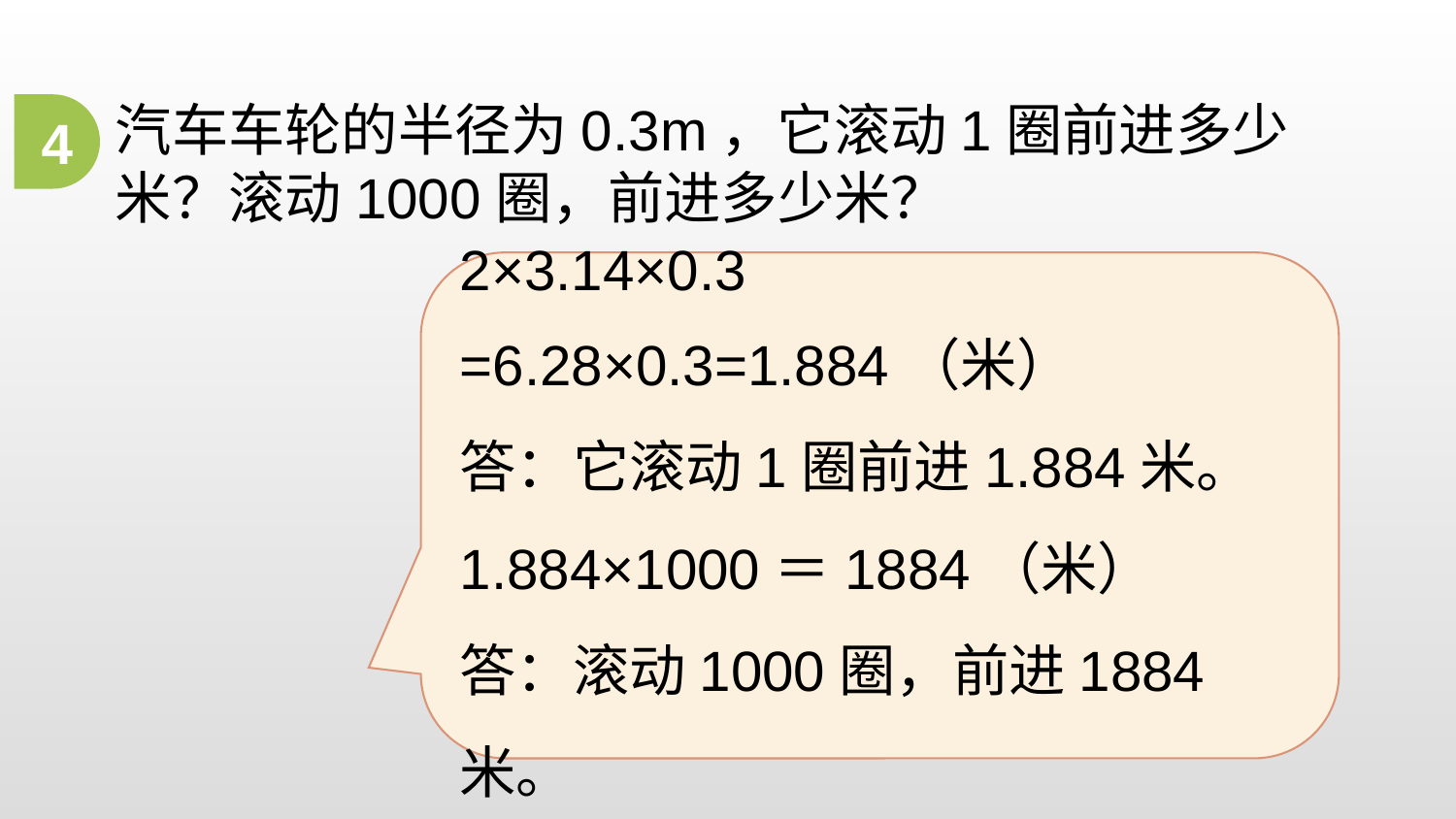

汽车车轮的半径为0.3m，它滚动1圈前进多少米？滚动1000圈，前进多少米？
4
2×3.14×0.3
=6.28×0.3=1.884（米）
答：它滚动1圈前进1.884米。
1.884×1000＝1884（米）
答：滚动1000圈，前进1884米。